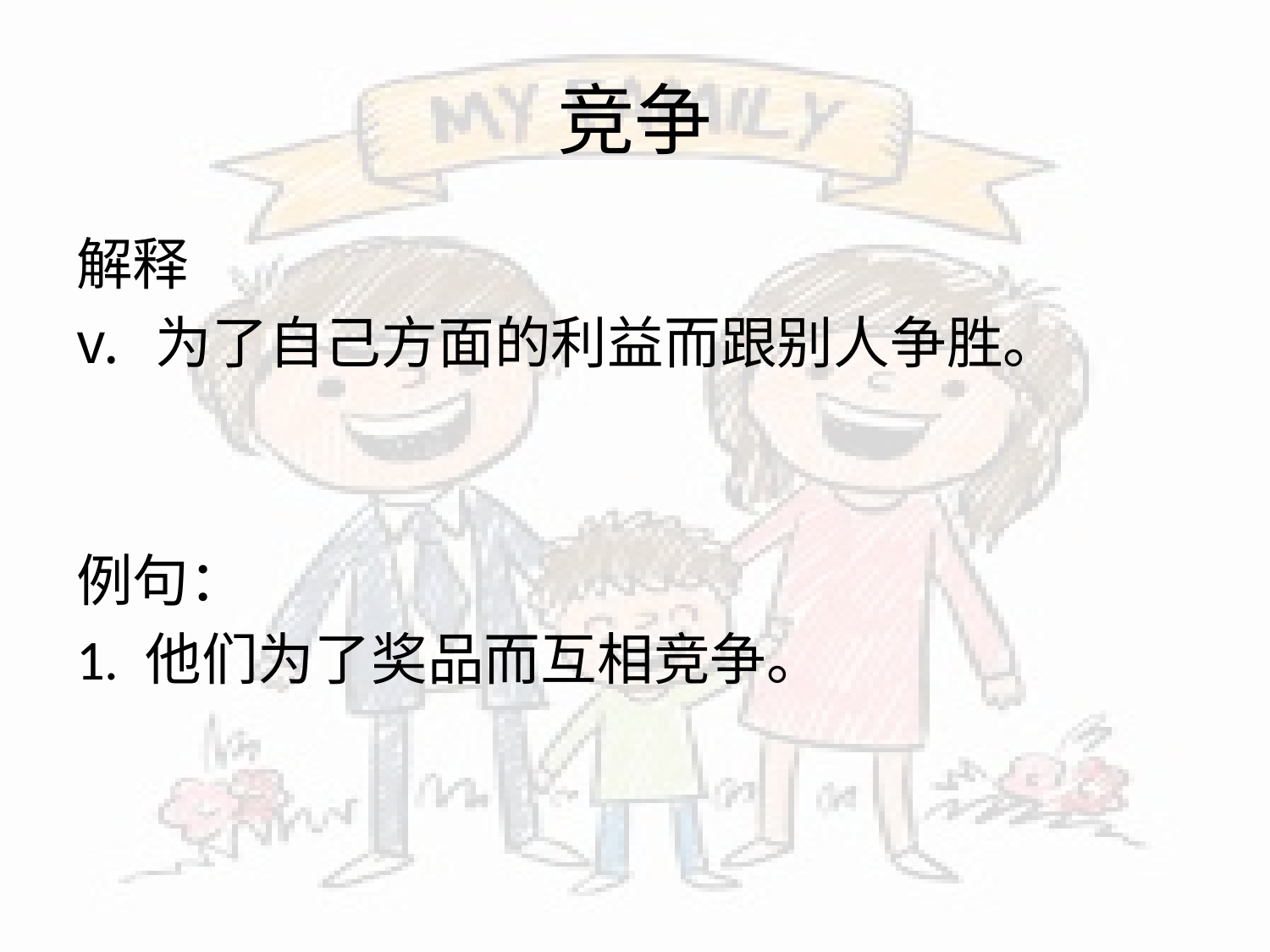

# 竞争
解释
为了自己方面的利益而跟别人争胜。

例句：
1. 他们为了奖品而互相竞争。